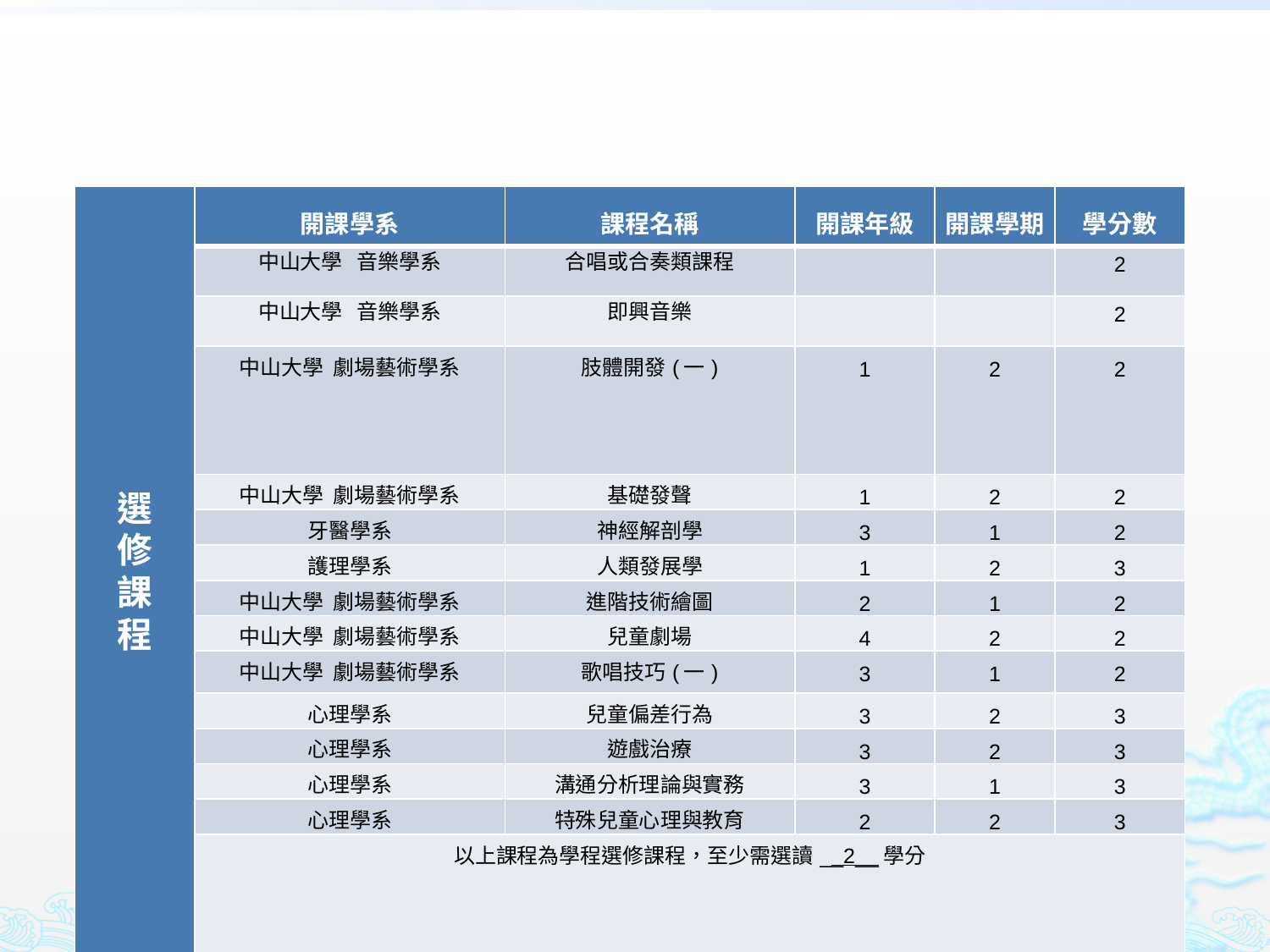

| 選 修 課 程 | 開課學系 | 課程名稱 | 開課年級 | 開課學期 | 學分數 |
| --- | --- | --- | --- | --- | --- |
|  | 中山大學 音樂學系 | 合唱或合奏類課程 |  |  | 2 |
|  | 中山大學 音樂學系 | 即興音樂 |  |  | 2 |
|  | 中山大學 劇場藝術學系 | 肢體開發(一) | 1 | 2 | 2 |
|  | 中山大學 劇場藝術學系 | 基礎發聲 | 1 | 2 | 2 |
|  | 牙醫學系 | 神經解剖學 | 3 | 1 | 2 |
|  | 護理學系 | 人類發展學 | 1 | 2 | 3 |
|  | 中山大學 劇場藝術學系 | 進階技術繪圖 | 2 | 1 | 2 |
|  | 中山大學 劇場藝術學系 | 兒童劇場 | 4 | 2 | 2 |
|  | 中山大學 劇場藝術學系 | 歌唱技巧(一) | 3 | 1 | 2 |
|  | 心理學系 | 兒童偏差行為 | 3 | 2 | 3 |
|  | 心理學系 | 遊戲治療 | 3 | 2 | 3 |
|  | 心理學系 | 溝通分析理論與實務 | 3 | 1 | 3 |
|  | 心理學系 | 特殊兒童心理與教育 | 2 | 2 | 3 |
|  | 以上課程為學程選修課程，至少需選讀\_\_2\_\_學分 |  |  |  |  |